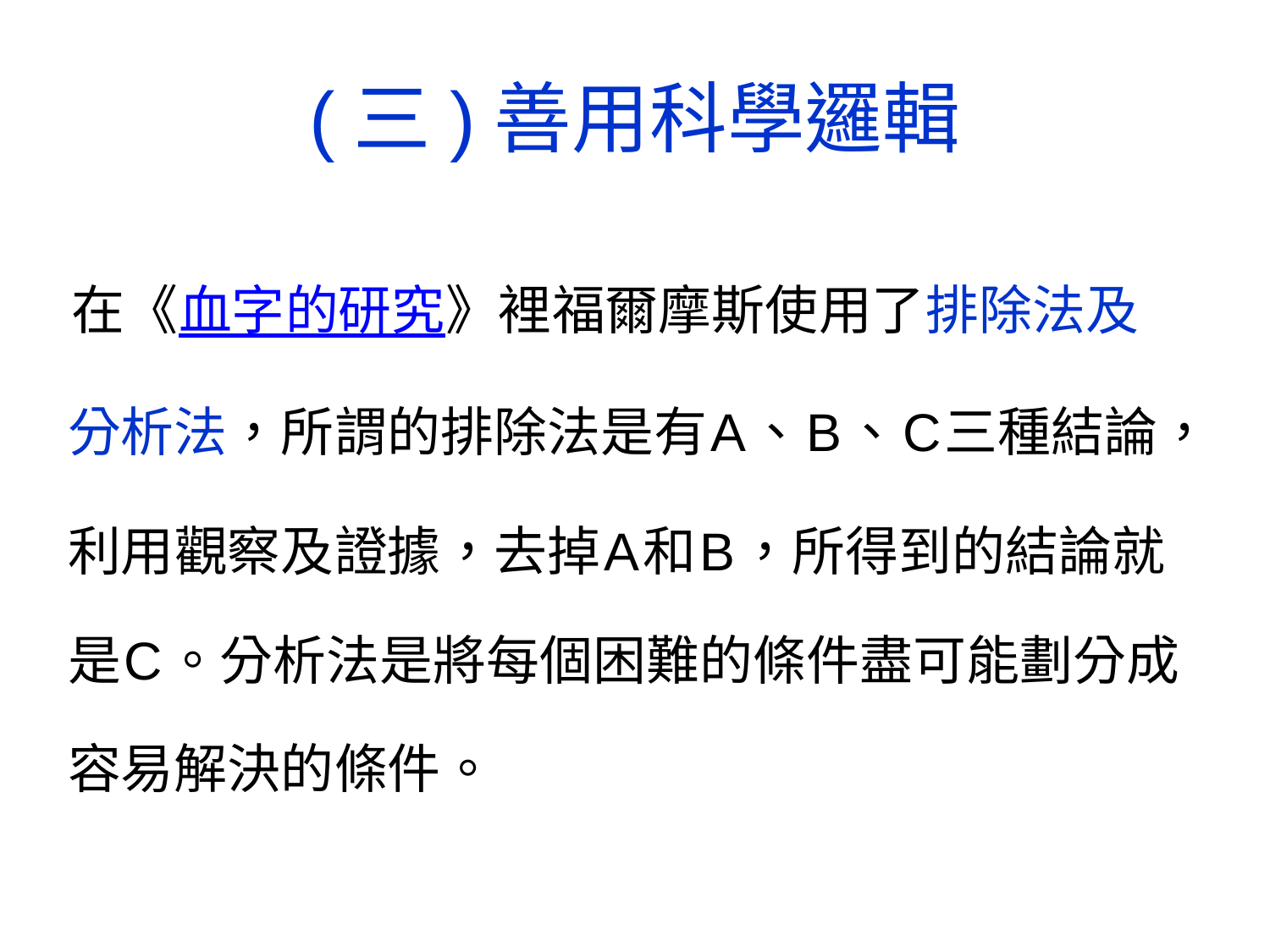

# (三)善用科學邏輯
 在《血字的研究》裡福爾摩斯使用了排除法及分析法，所謂的排除法是有A、B、C三種結論，
利用觀察及證據，去掉A和B，所得到的結論就是C。分析法是將每個困難的條件盡可能劃分成容易解決的條件。